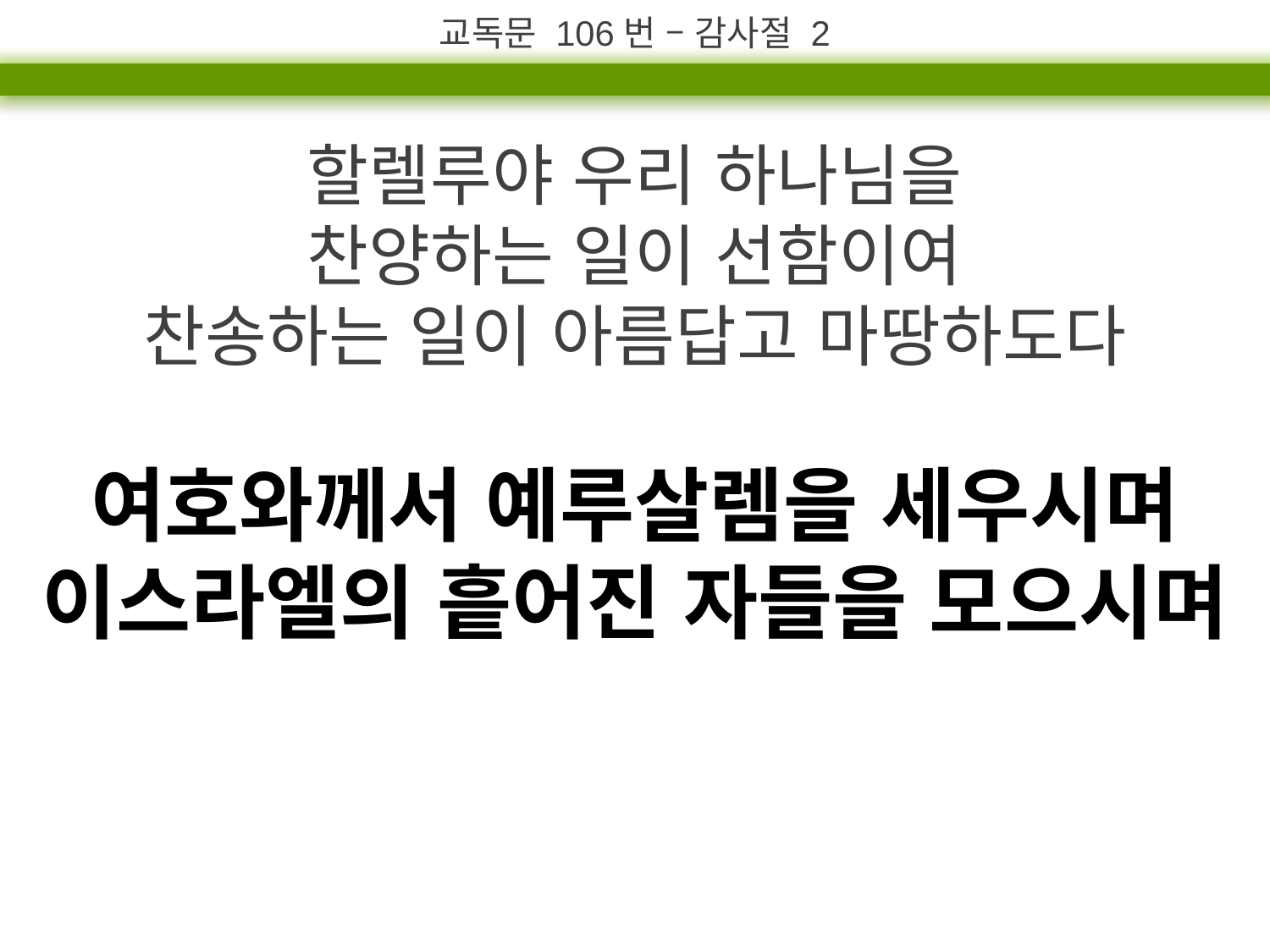

교독문 106번 – 감사절 2

할렐루야 우리 하나님을
찬양하는 일이 선함이여
찬송하는 일이 아름답고 마땅하도다
여호와께서 예루살렘을 세우시며
이스라엘의 흩어진 자들을 모으시며